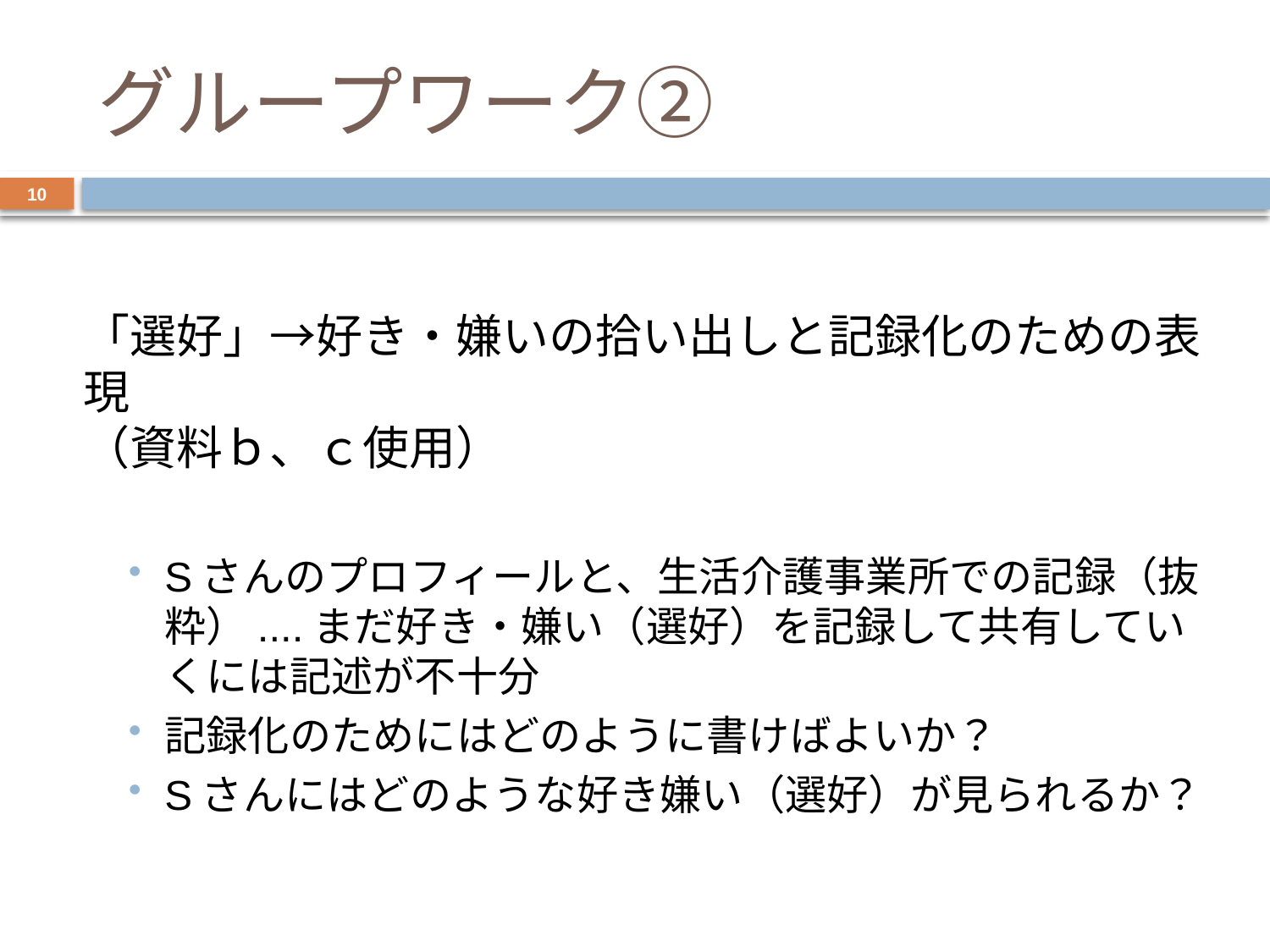

# グループワーク②
10
「選好」→好き・嫌いの拾い出しと記録化のための表現
（資料ｂ、ｃ使用）

Sさんのプロフィールと、生活介護事業所での記録（抜粋）....まだ好き・嫌い（選好）を記録して共有していくには記述が不十分
記録化のためにはどのように書けばよいか？
Sさんにはどのような好き嫌い（選好）が見られるか？